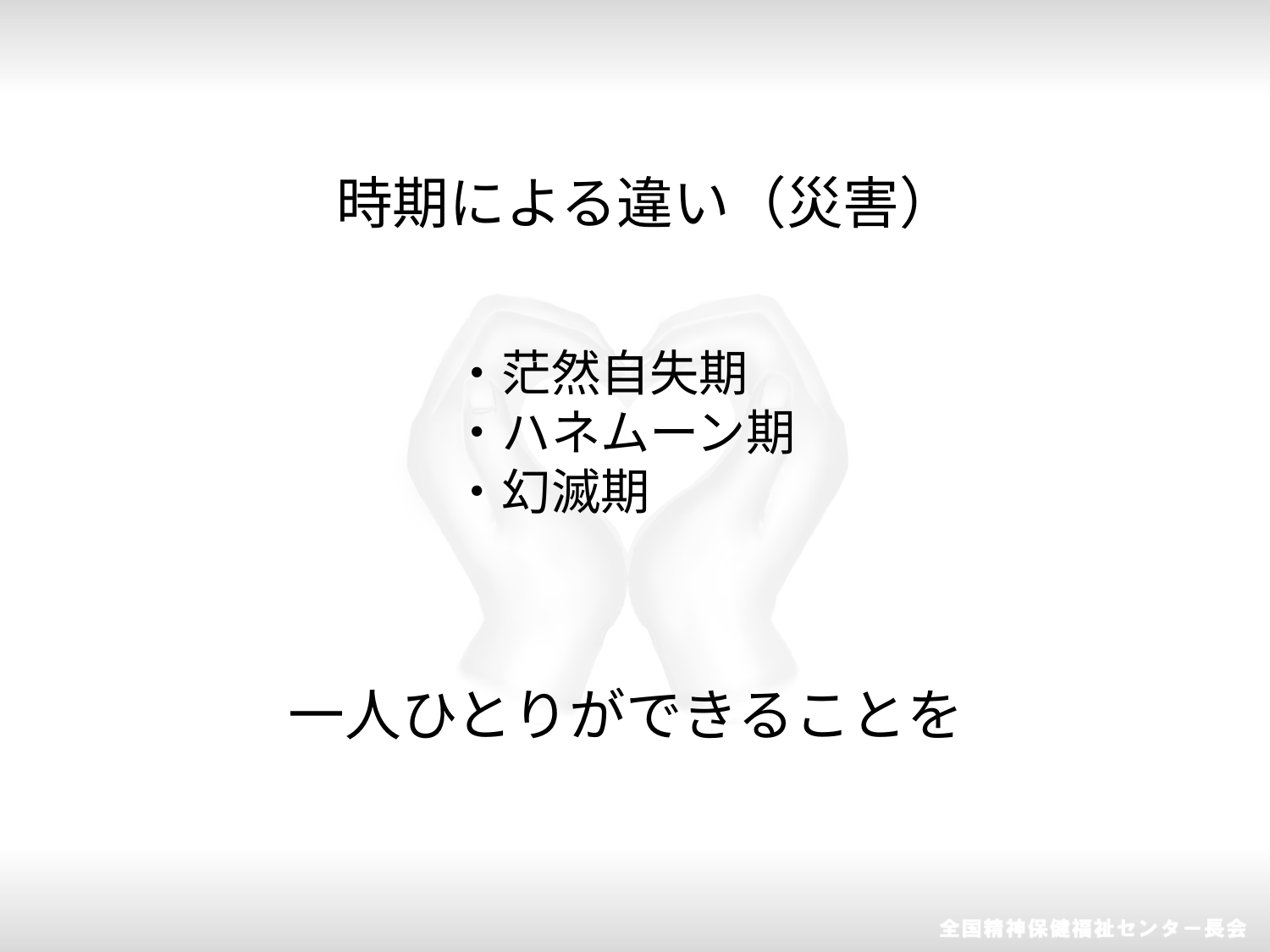

時期による違い（災害）
・茫然自失期
・ハネムーン期
・幻滅期
一人ひとりができることを